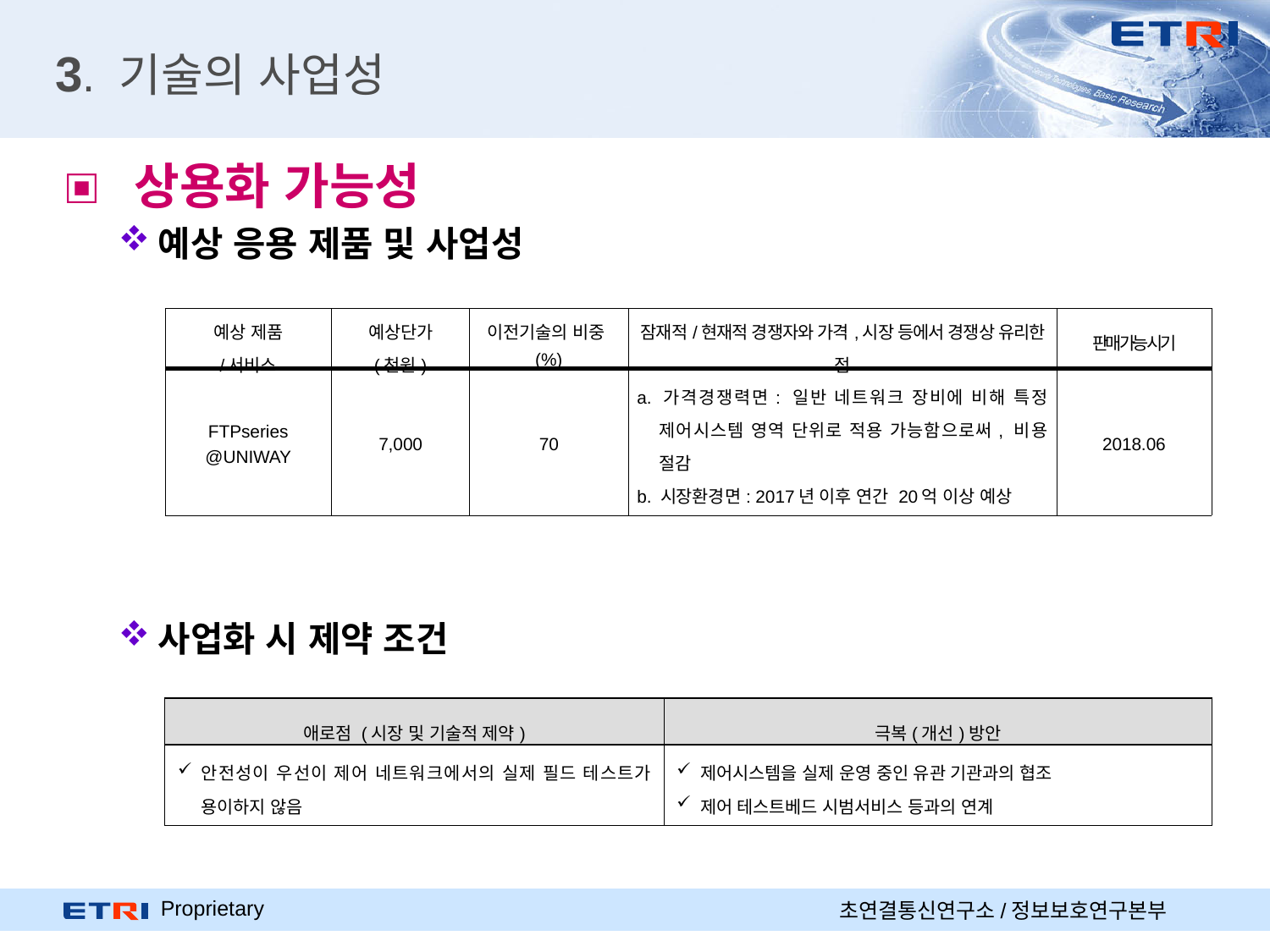

# 3. 기술의 사업성
 상용화 가능성
예상 응용 제품 및 사업성

사업화 시 제약 조건
| 예상 제품 /서비스 | 예상단가 (천원) | 이전기술의 비중(%) | 잠재적/현재적 경쟁자와 가격,시장 등에서 경쟁상 유리한 점 | 판매 가능 시기 |
| --- | --- | --- | --- | --- |
| FTPseries @UNIWAY | 7,000 | 70 | a. 가격경쟁력면: 일반 네트워크 장비에 비해 특정 제어시스템 영역 단위로 적용 가능함으로써, 비용 절감 b. 시장환경면: 2017년 이후 연간 20억 이상 예상 | 2018.06 |
| 애로점 (시장 및 기술적 제약) | 극복(개선)방안 |
| --- | --- |
| 안전성이 우선이 제어 네트워크에서의 실제 필드 테스트가 용이하지 않음 | 제어시스템을 실제 운영 중인 유관 기관과의 협조 제어 테스트베드 시범서비스 등과의 연계 |
7
초연결통신연구소/정보보호연구본부